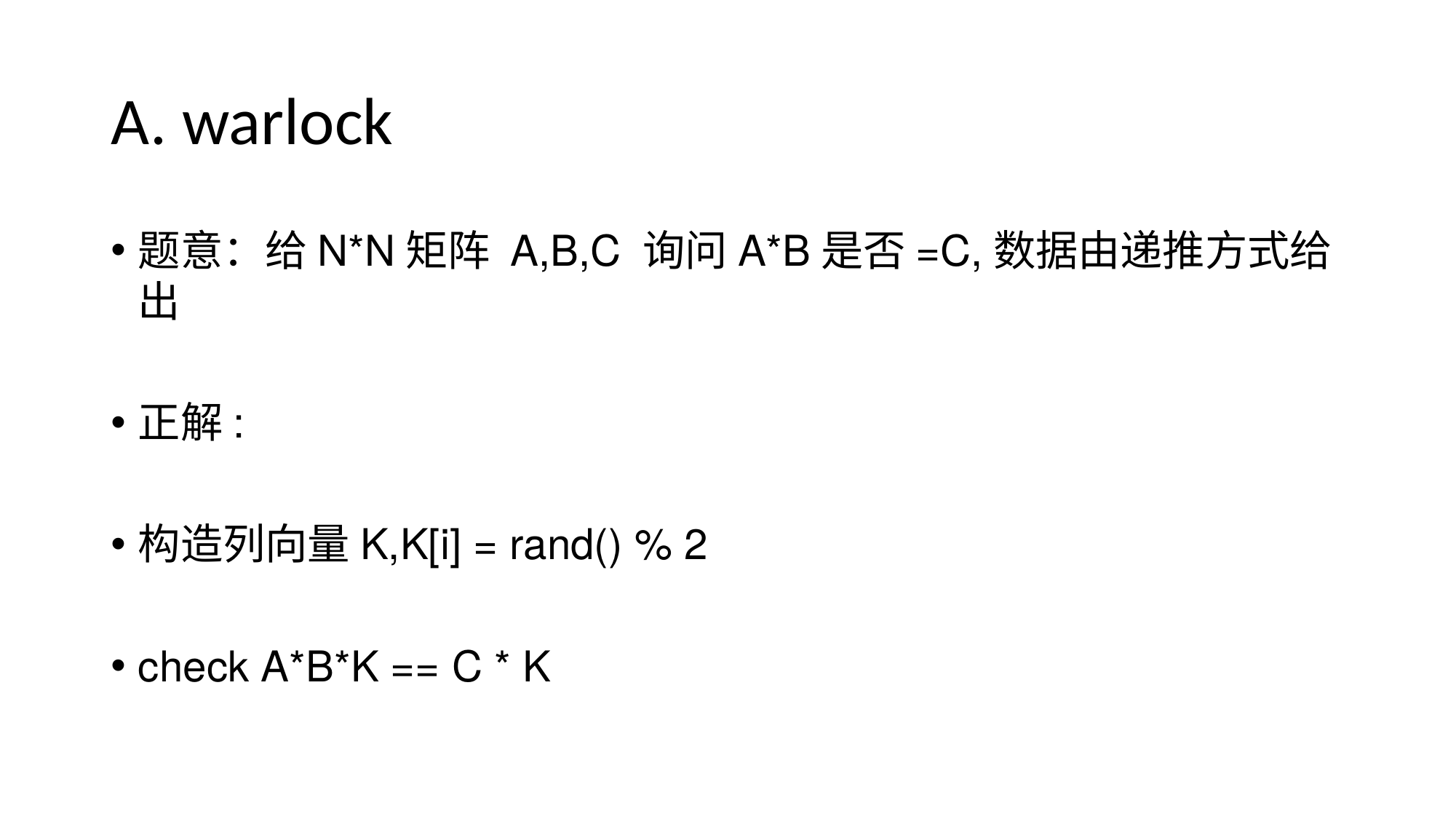

# A. warlock
题意：给N*N矩阵 A,B,C 询问A*B是否=C,数据由递推方式给出

正解:

构造列向量K,K[i] = rand() % 2

check A*B*K == C * K